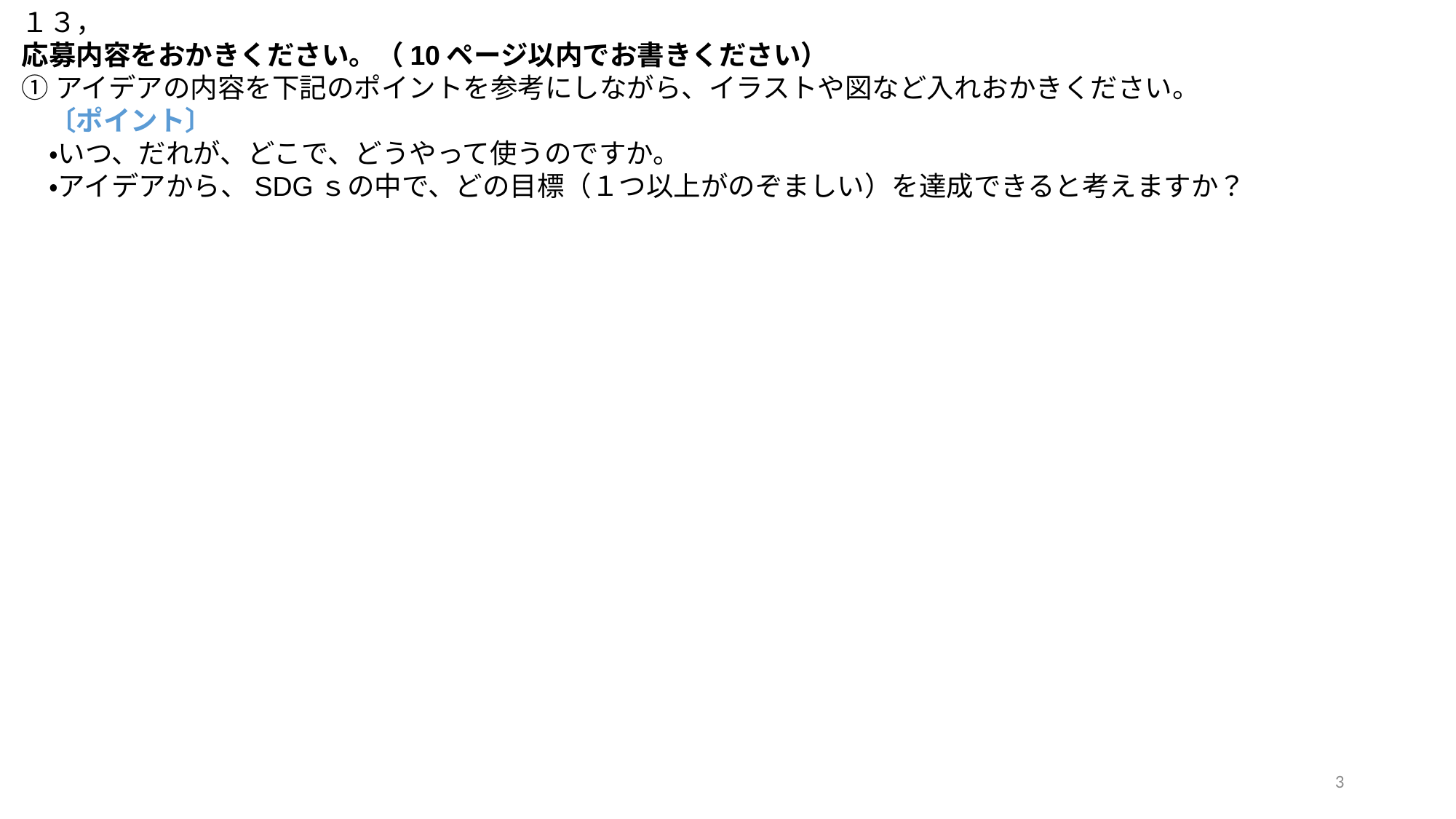

１３，
応募内容をおかきください。（10ページ以内でお書きください）
①アイデアの内容を下記のポイントを参考にしながら、イラストや図など入れおかきください。
　〔ポイント〕
　・いつ、だれが、どこで、どうやって使うのですか。
　・アイデアから、SDGｓの中で、どの目標（１つ以上がのぞましい）を達成できると考えますか？

3